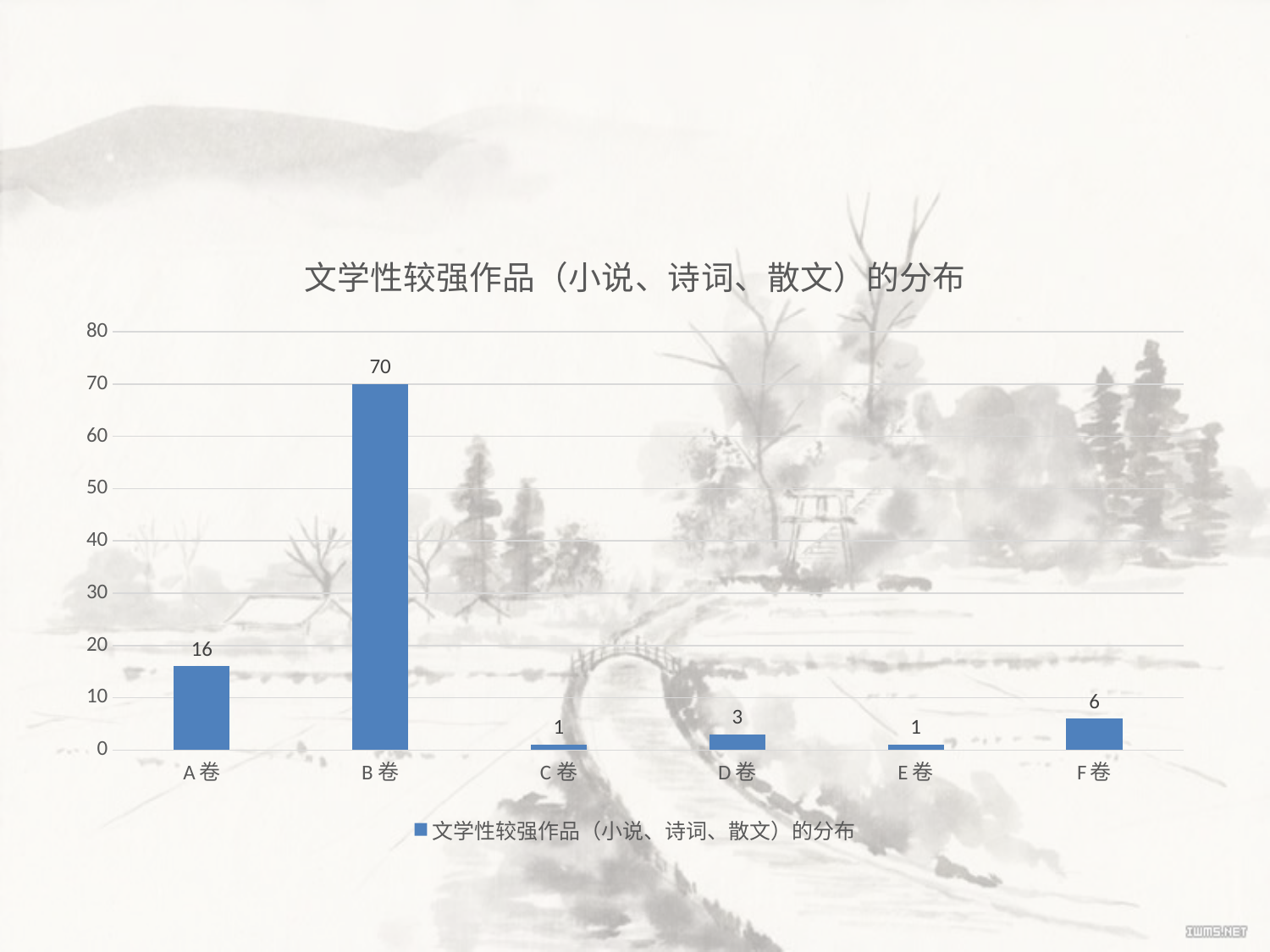

#

### Chart:

| Category | 文学性较强作品（小说、诗词、散文）的分布 |
|---|---|
| A卷 | 16.0 |
| B卷 | 70.0 |
| C卷 | 1.0 |
| D卷 | 3.0 |
| E卷 | 1.0 |
| F卷 | 6.0 |